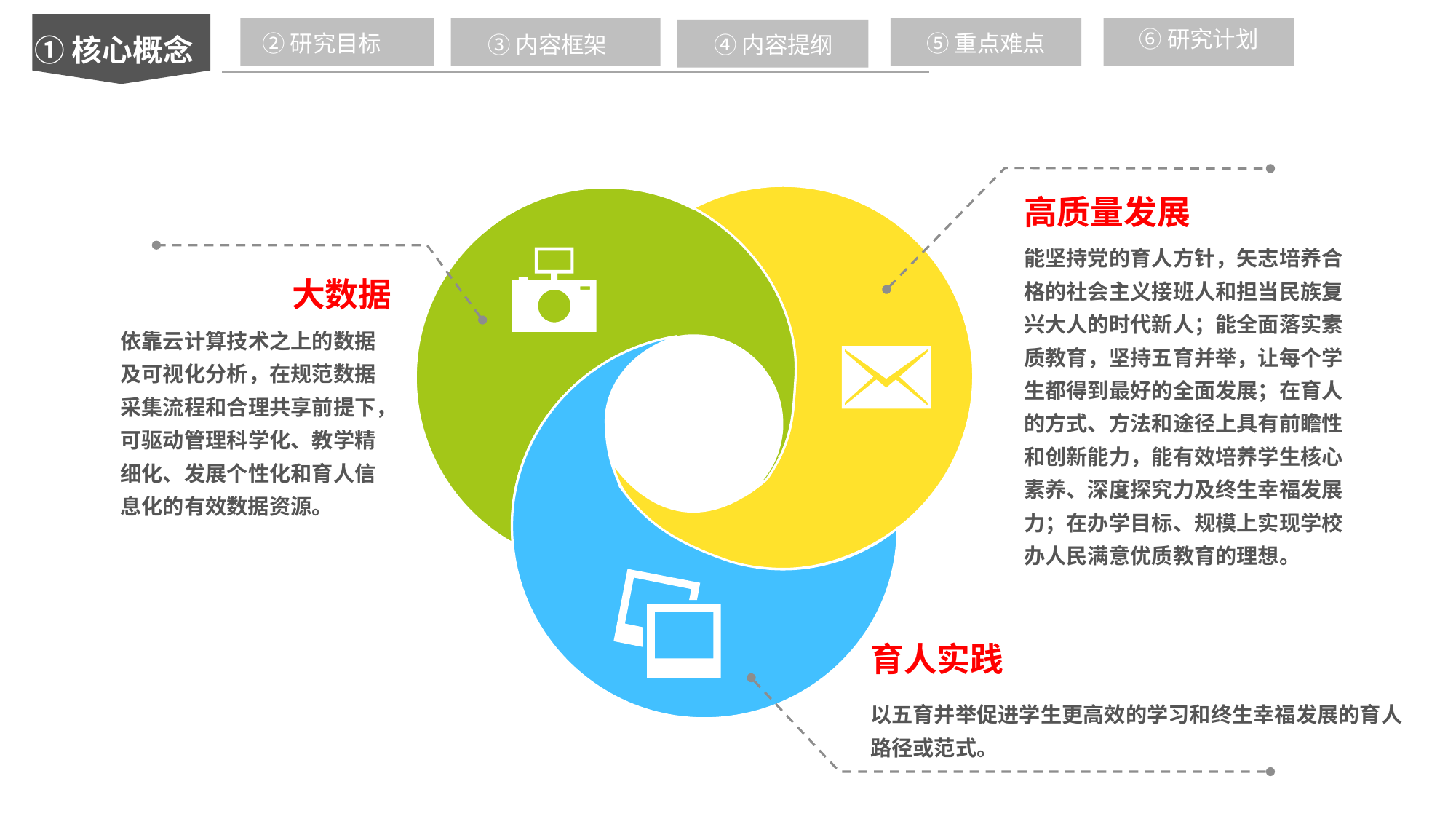

②研究目标
⑥研究计划
①核心概念
⑤重点难点
③内容框架
③内容框架
④内容提纲

高质量发展

能坚持党的育人方针，矢志培养合格的社会主义接班人和担当民族复兴大人的时代新人；能全面落实素质教育，坚持五育并举，让每个学生都得到最好的全面发展；在育人的方式、方法和途径上具有前瞻性和创新能力，能有效培养学生核心素养、深度探究力及终生幸福发展力；在办学目标、规模上实现学校办人民满意优质教育的理想。

大数据
依靠云计算技术之上的数据及可视化分析，在规范数据采集流程和合理共享前提下，可驱动管理科学化、教学精细化、发展个性化和育人信息化的有效数据资源。

规划研究内容

育人实践
以五育并举促进学生更高效的学习和终生幸福发展的育人路径或范式。